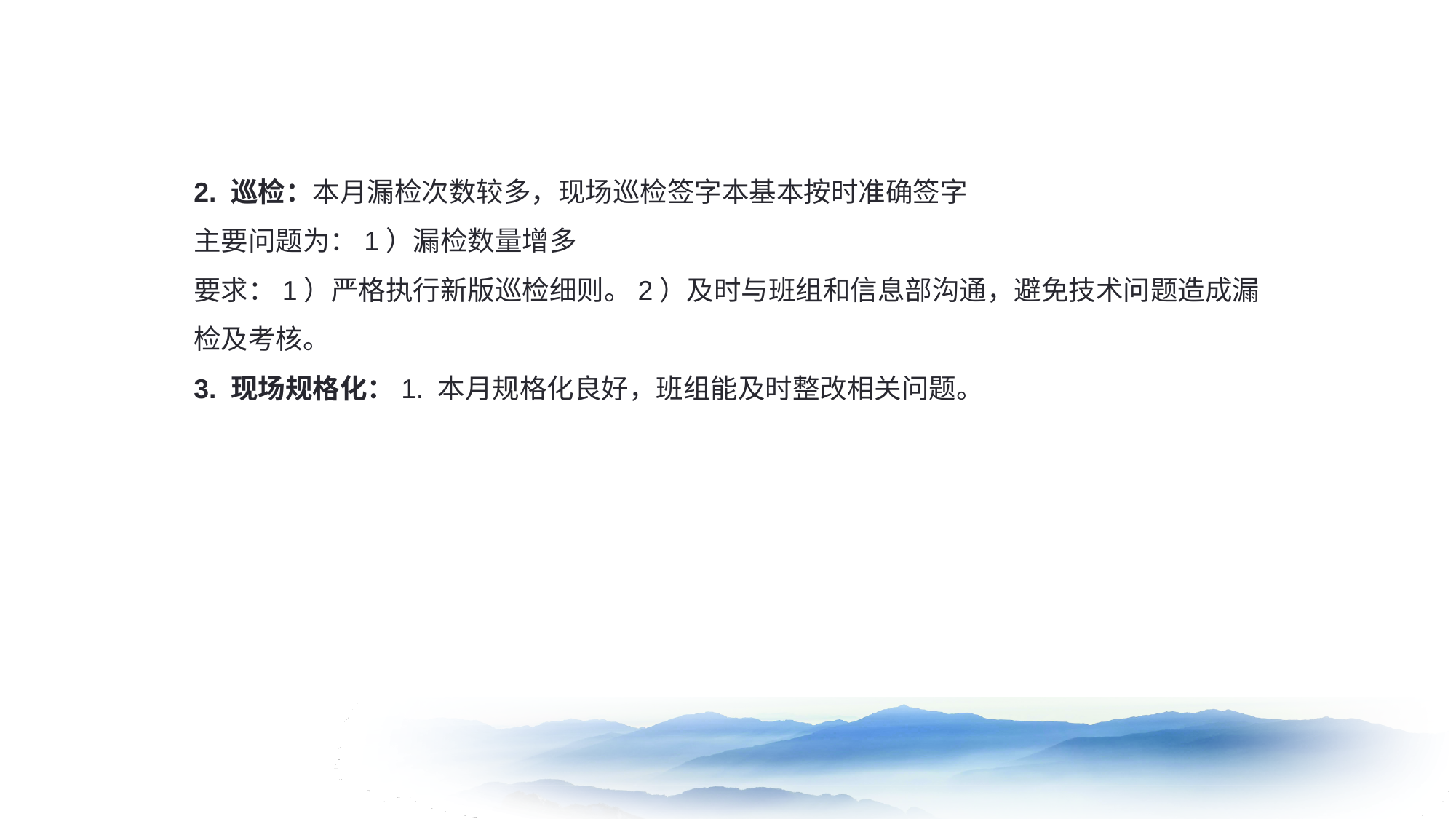

2. 巡检：本月漏检次数较多，现场巡检签字本基本按时准确签字
主要问题为：1）漏检数量增多
要求：1）严格执行新版巡检细则。2）及时与班组和信息部沟通，避免技术问题造成漏检及考核。
3. 现场规格化：1. 本月规格化良好，班组能及时整改相关问题。